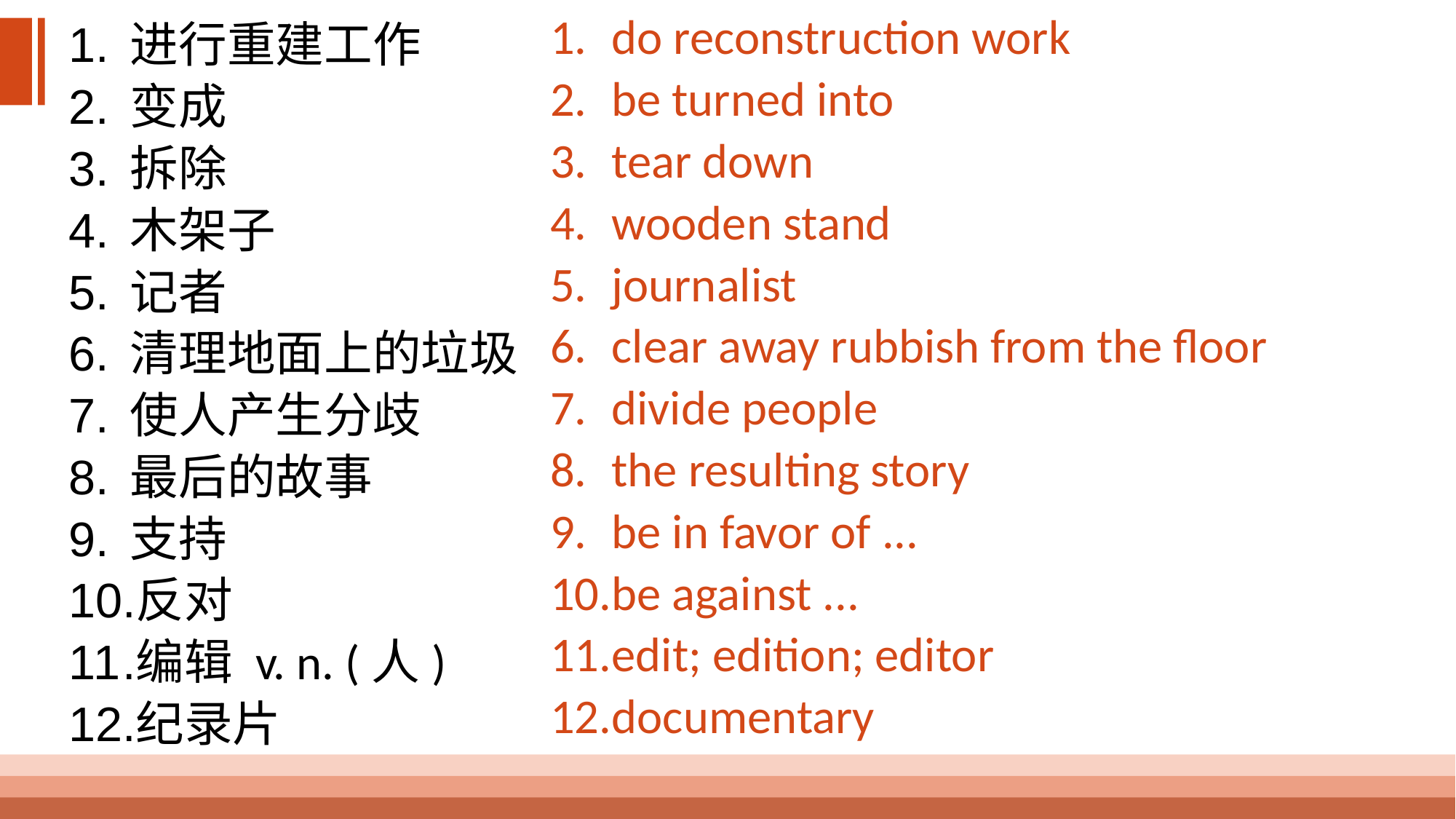

do reconstruction work
be turned into
tear down
wooden stand
journalist
clear away rubbish from the floor
divide people
the resulting story
be in favor of ...
be against ...
edit; edition; editor
documentary
进行重建工作
变成
拆除
木架子
记者
清理地面上的垃圾
使人产生分歧
最后的故事
支持
反对
编辑 v. n. (人)
纪录片